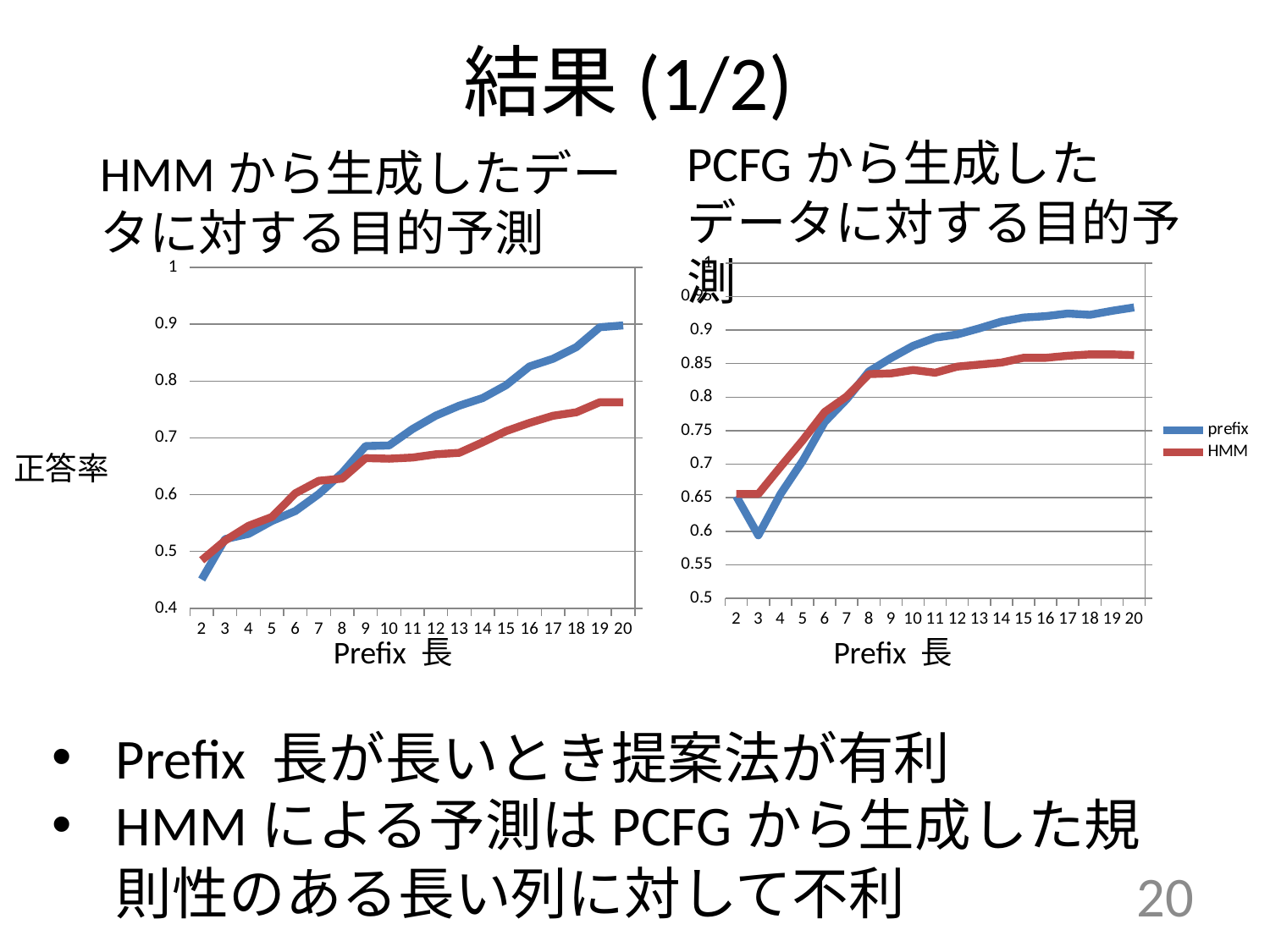

# 結果(1/2)
PCFGから生成したデータに対する目的予測
HMMから生成したデータに対する目的予測

### Chart

| Category | prefix | HMM |
|---|---|---|
| 20 | 0.933668342 | 0.862626263 |
| 19 | 0.928643216 | 0.863636364 |
| 18 | 0.922613065 | 0.863636364 |
| 17 | 0.924623116 | 0.861616162 |
| 16 | 0.920603015 | 0.858585859 |
| 15 | 0.918592965 | 0.858585859 |
| 14 | 0.912562814 | 0.851515152 |
| 13 | 0.902512563 | 0.848484848 |
| 12 | 0.893467337 | 0.845454545 |
| 11 | 0.888442211 | 0.836363636 |
| 10 | 0.87638191 | 0.84040404 |
| 9 | 0.858291457 | 0.835353535 |
| 8 | 0.838190955 | 0.834343434 |
| 7 | 0.796984925 | 0.801010101 |
| 6 | 0.76281407 | 0.777777778 |
| 5 | 0.704522613 | 0.735353535 |
| 4 | 0.655276382 | 0.695959596 |
| 3 | 0.593969849 | 0.655555556 |
| 2 | 0.652261307 | 0.655555556 |

### Chart

| Category | prefix | HMM |
|---|---|---|
| 20 | 0.897938144329896 | 0.762694300518134 |
| 19 | 0.894845360824742 | 0.762694300518134 |
| 18 | 0.859793814432989 | 0.745077720207253 |
| 17 | 0.839175257731958 | 0.738860103626943 |
| 16 | 0.825773195876288 | 0.726424870466321 |
| 15 | 0.792783505154639 | 0.711917098445595 |
| 14 | 0.770103092783505 | 0.692227979274611 |
| 13 | 0.756701030927835 | 0.673575129533678 |
| 12 | 0.739175257731958 | 0.670984455958549 |
| 11 | 0.715463917525773 | 0.665284974093264 |
| 10 | 0.686597938144329 | 0.66321243523316 |
| 9 | 0.685567010309278 | 0.664248704663212 |
| 8 | 0.638144329896907 | 0.628238341968911 |
| 7 | 0.601030927835051 | 0.624352331606217 |
| 6 | 0.571134020618556 | 0.602331606217616 |
| 5 | 0.55360824742268 | 0.560621761658031 |
| 4 | 0.530927835051546 | 0.545077720207253 |
| 3 | 0.521649484536082 | 0.519170984455958 |
| 2 | 0.450515463917525 | 0.484455958549222 |
正答率
Prefix 長
Prefix 長
Prefix 長が長いとき提案法が有利
HMMによる予測はPCFGから生成した規則性のある長い列に対して不利
20